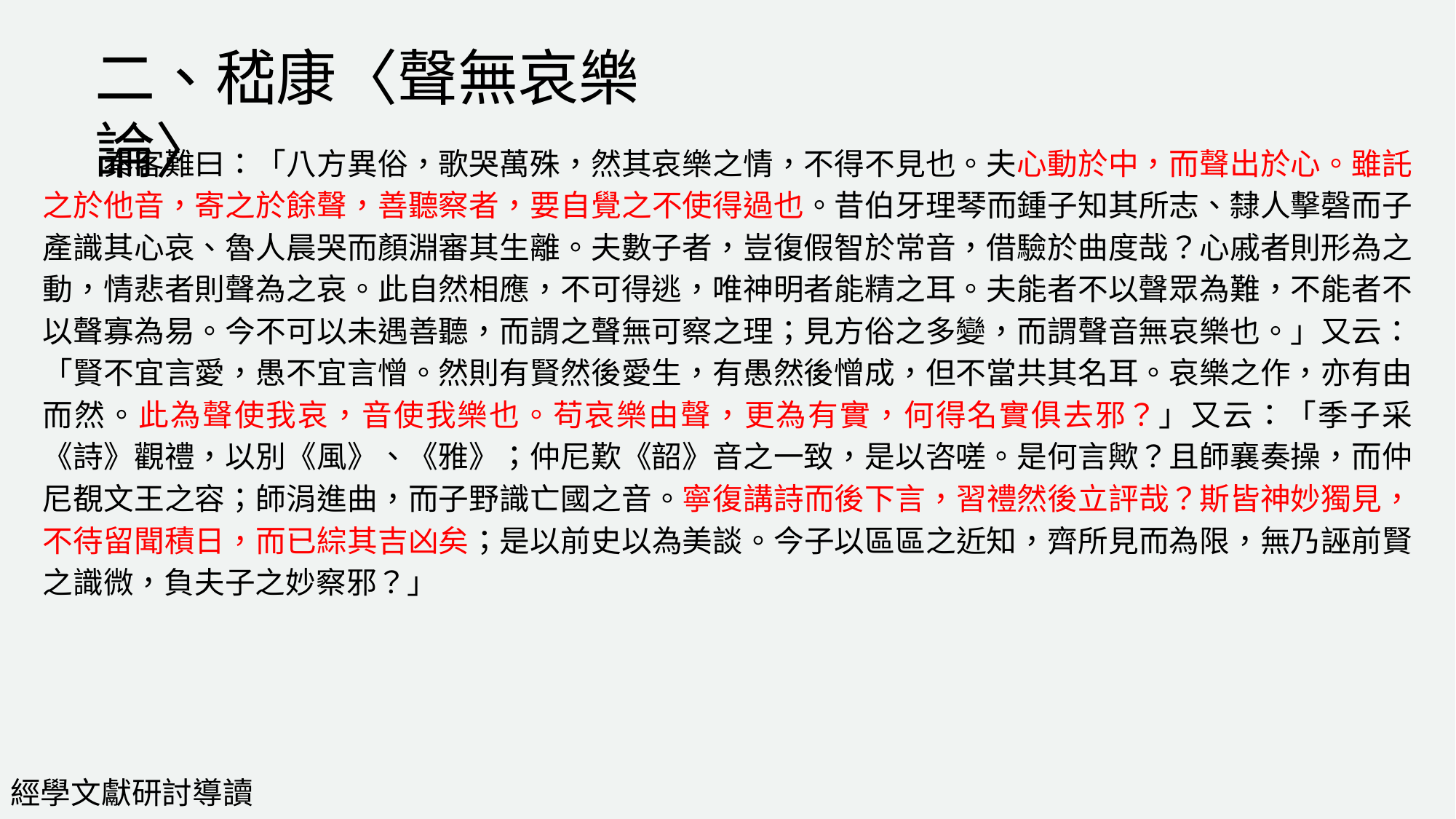

二、嵇康〈聲無哀樂論〉
　　秦客難曰：「八方異俗，歌哭萬殊，然其哀樂之情，不得不見也。夫心動於中，而聲出於心。雖託之於他音，寄之於餘聲，善聽察者，要自覺之不使得過也。昔伯牙理琴而鍾子知其所志、隸人擊磬而子產識其心哀、魯人晨哭而顏淵審其生離。夫數子者，豈復假智於常音，借驗於曲度哉？心戚者則形為之動，情悲者則聲為之哀。此自然相應，不可得逃，唯神明者能精之耳。夫能者不以聲眾為難，不能者不以聲寡為易。今不可以未遇善聽，而謂之聲無可察之理；見方俗之多變，而謂聲音無哀樂也。」又云：「賢不宜言愛，愚不宜言憎。然則有賢然後愛生，有愚然後憎成，但不當共其名耳。哀樂之作，亦有由而然。此為聲使我哀，音使我樂也。苟哀樂由聲，更為有實，何得名實俱去邪？」又云：「季子采《詩》觀禮，以別《風》、《雅》；仲尼歎《韶》音之一致，是以咨嗟。是何言歟？且師襄奏操，而仲尼覩文王之容；師涓進曲，而子野識亡國之音。寧復講詩而後下言，習禮然後立評哉？斯皆神妙獨見，不待留聞積日，而已綜其吉凶矣；是以前史以為美談。今子以區區之近知，齊所見而為限，無乃誣前賢之識微，負夫子之妙察邪？」